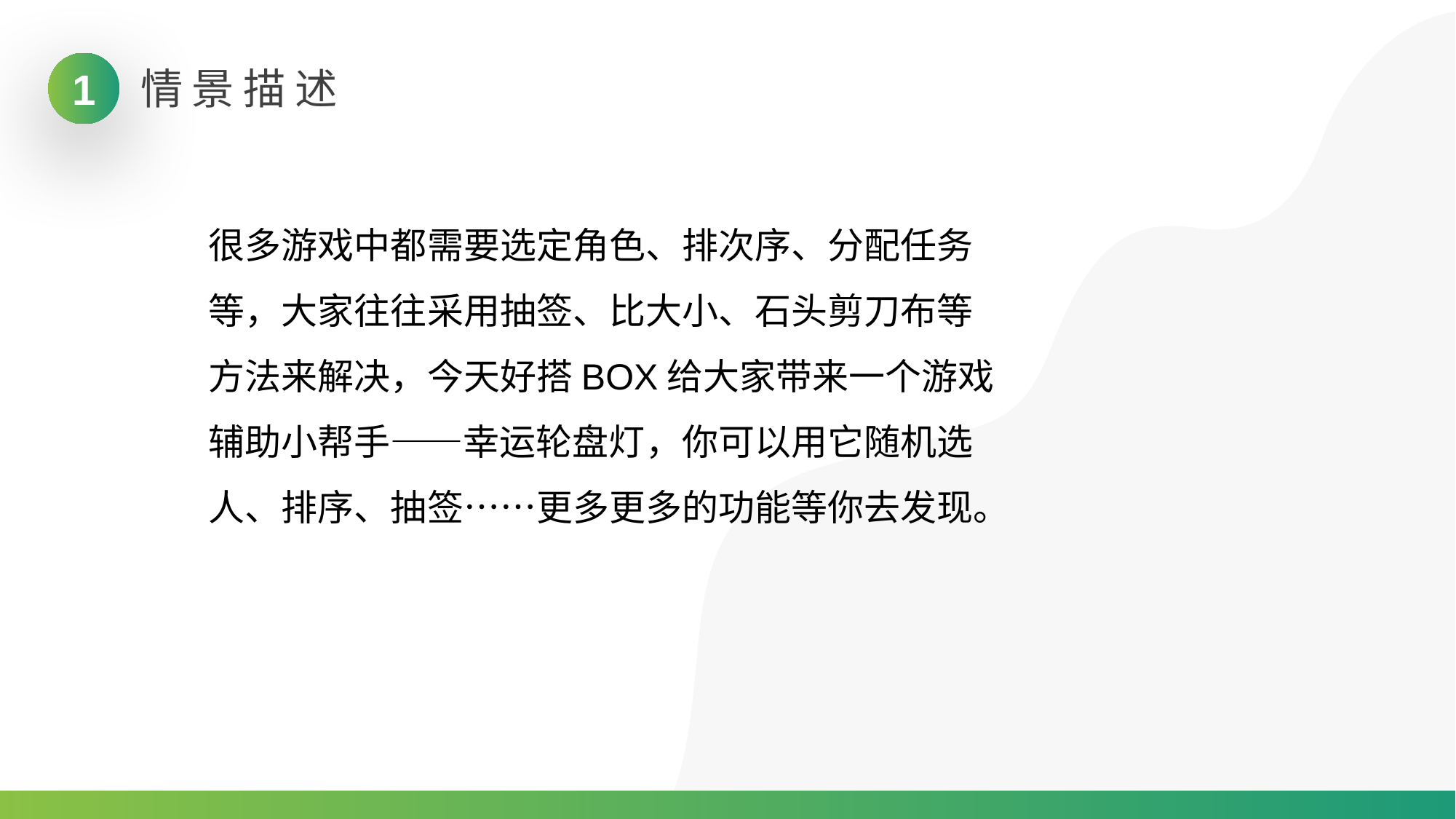

1
情景描述
很多游戏中都需要选定角色、排次序、分配任务等，大家往往采用抽签、比大小、石头剪刀布等方法来解决，今天好搭BOX给大家带来一个游戏辅助小帮手——幸运轮盘灯，你可以用它随机选人、排序、抽签……更多更多的功能等你去发现。
02